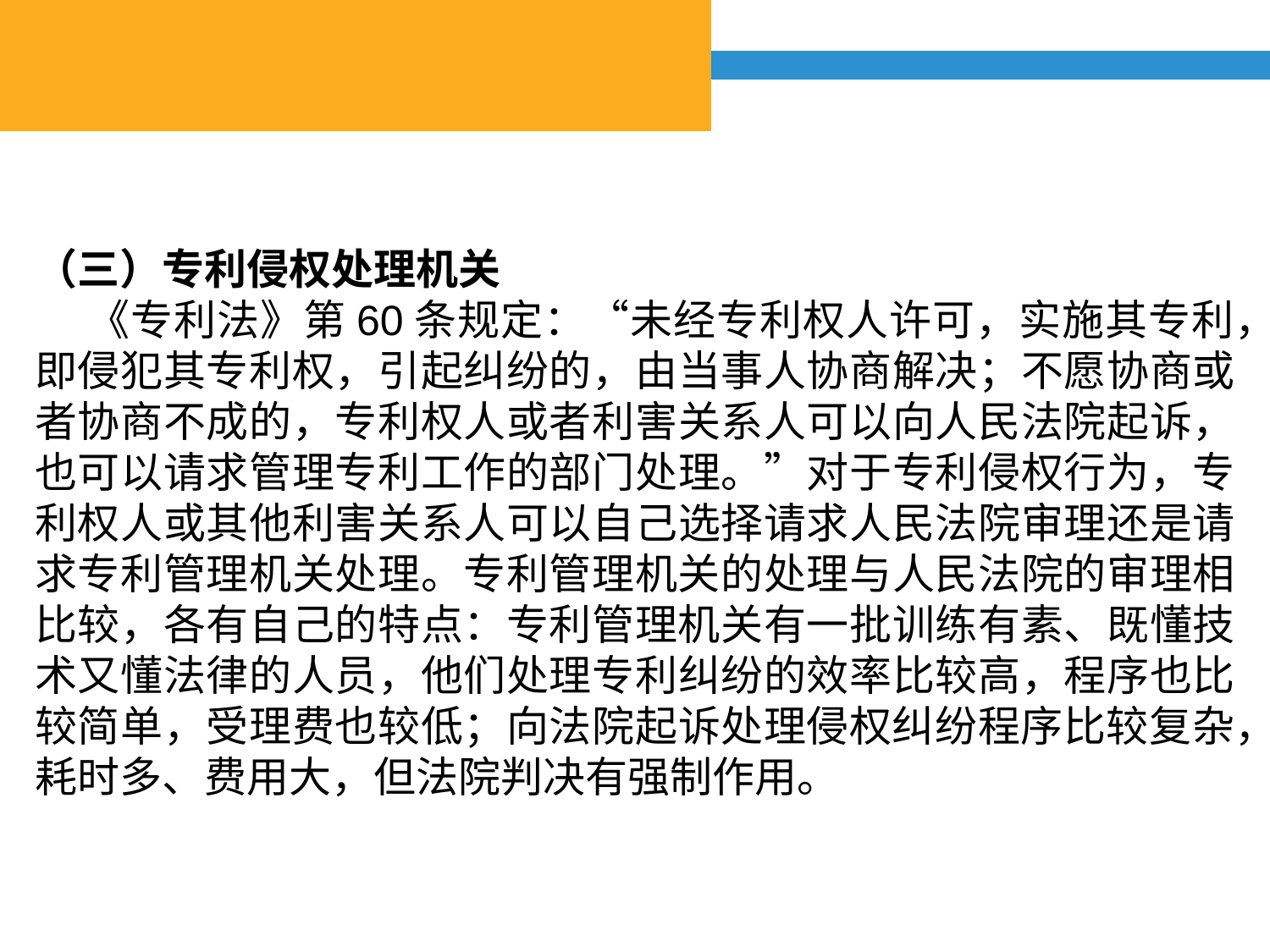

（三）专利侵权处理机关
    《专利法》第60条规定：“未经专利权人许可，实施其专利，即侵犯其专利权，引起纠纷的，由当事人协商解决；不愿协商或者协商不成的，专利权人或者利害关系人可以向人民法院起诉，也可以请求管理专利工作的部门处理。”对于专利侵权行为，专利权人或其他利害关系人可以自己选择请求人民法院审理还是请求专利管理机关处理。专利管理机关的处理与人民法院的审理相比较，各有自己的特点：专利管理机关有一批训练有素、既懂技术又懂法律的人员，他们处理专利纠纷的效率比较高，程序也比较简单，受理费也较低；向法院起诉处理侵权纠纷程序比较复杂，耗时多、费用大，但法院判决有强制作用。